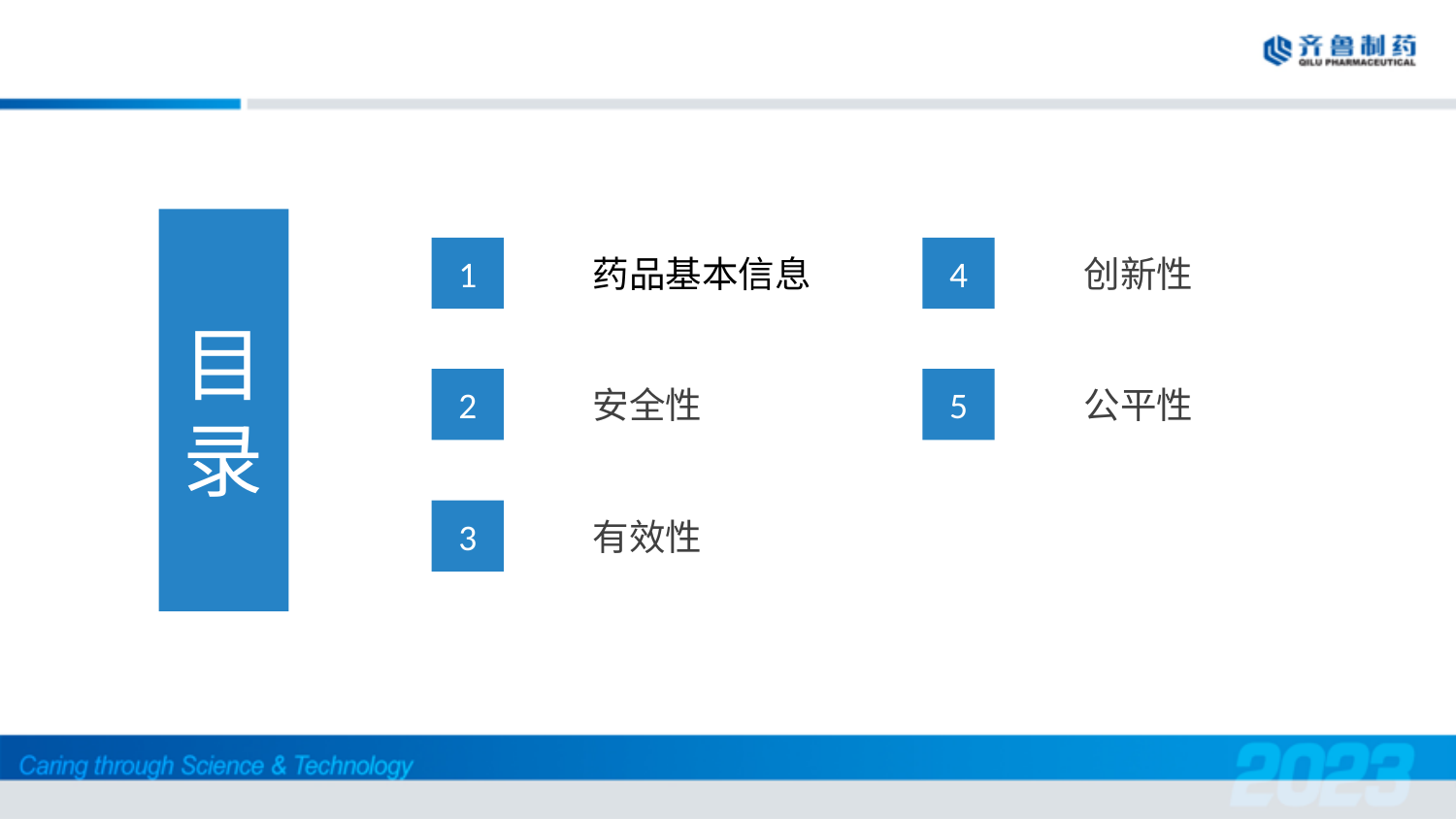

目录
1
药品基本信息
4
2
安全性
5
3
有效性
创新性
公平性